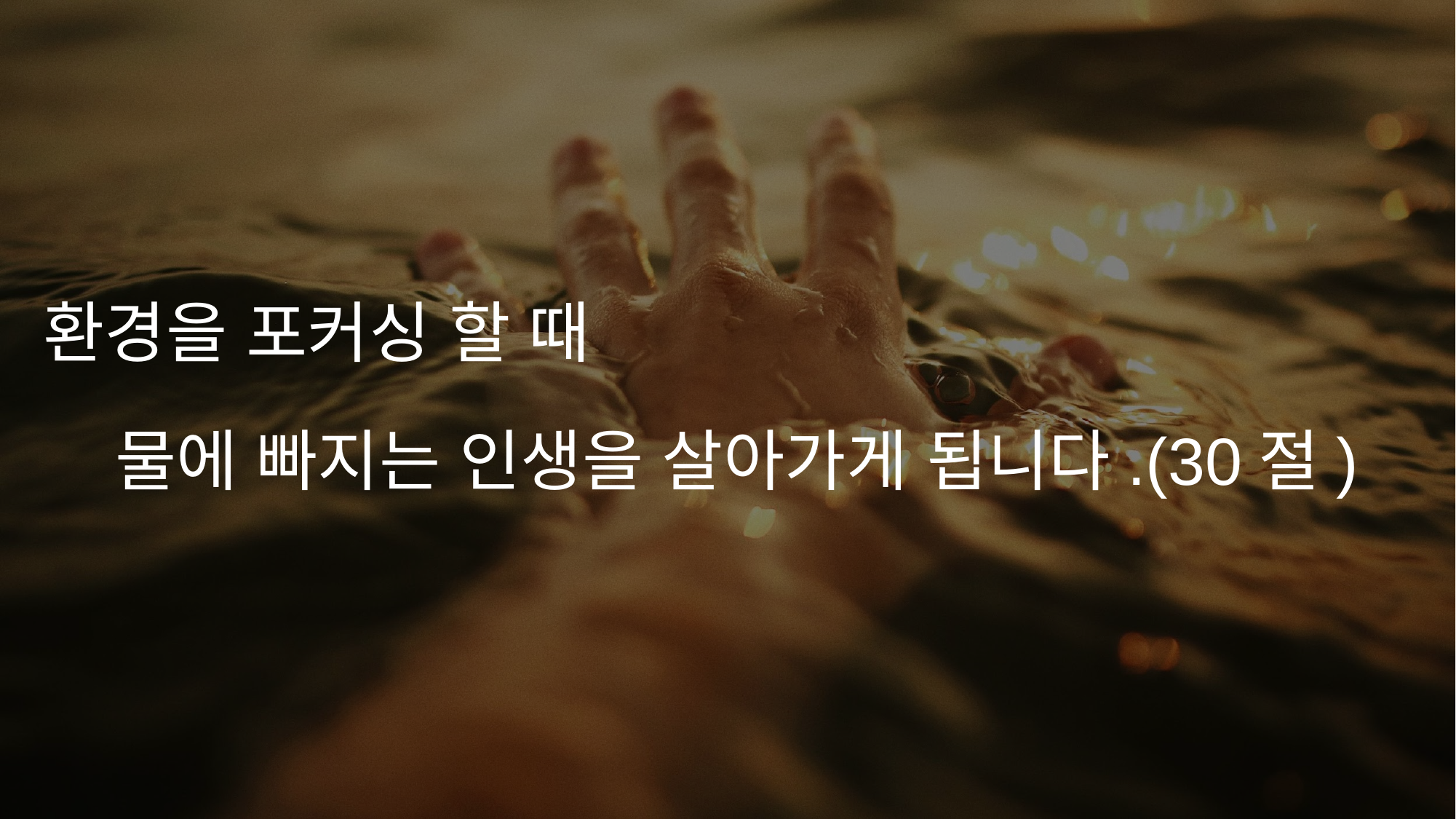

환경을 포커싱 할 때
   물에 빠지는 인생을 살아가게 됩니다.(30절)